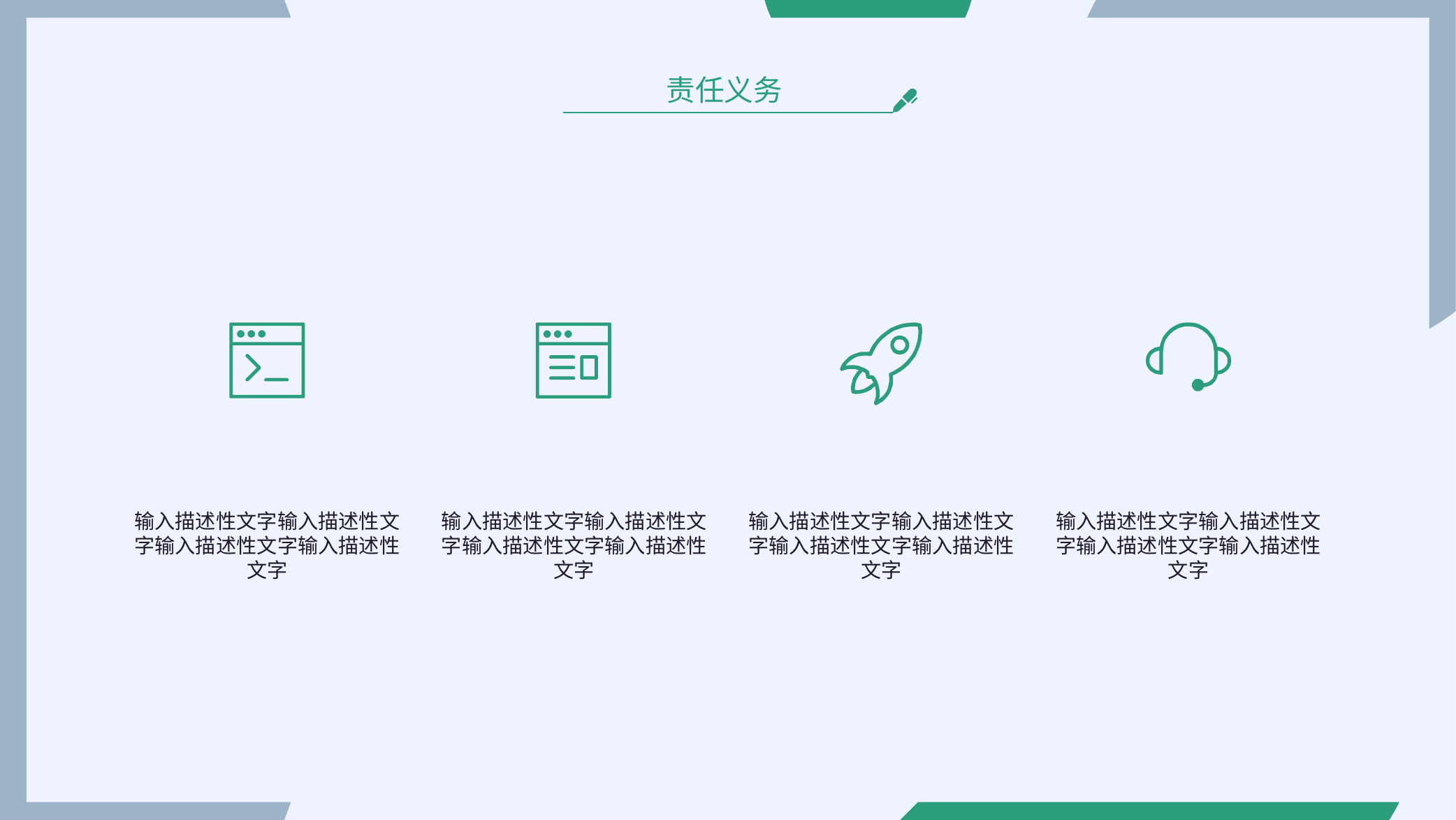

责任义务

输入描述性文字输入描述性文字输入描述性文字输入描述性文字

输入描述性文字输入描述性文字输入描述性文字输入描述性文字

输入描述性文字输入描述性文字输入描述性文字输入描述性文字

输入描述性文字输入描述性文字输入描述性文字输入描述性文字